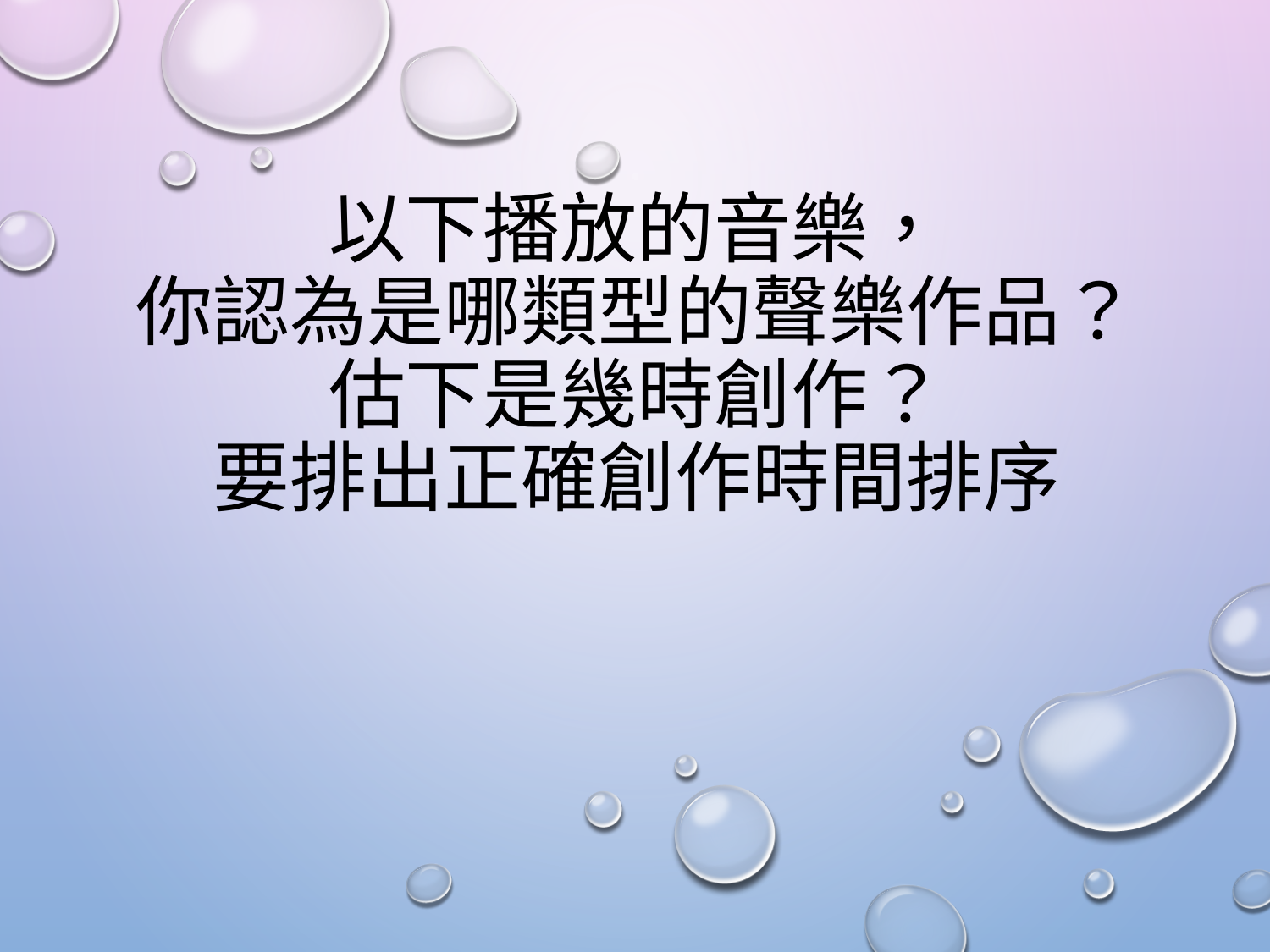

# 以下播放的音樂， 你認為是哪類型的聲樂作品？ 估下是幾時創作？ 要排出正確創作時間排序